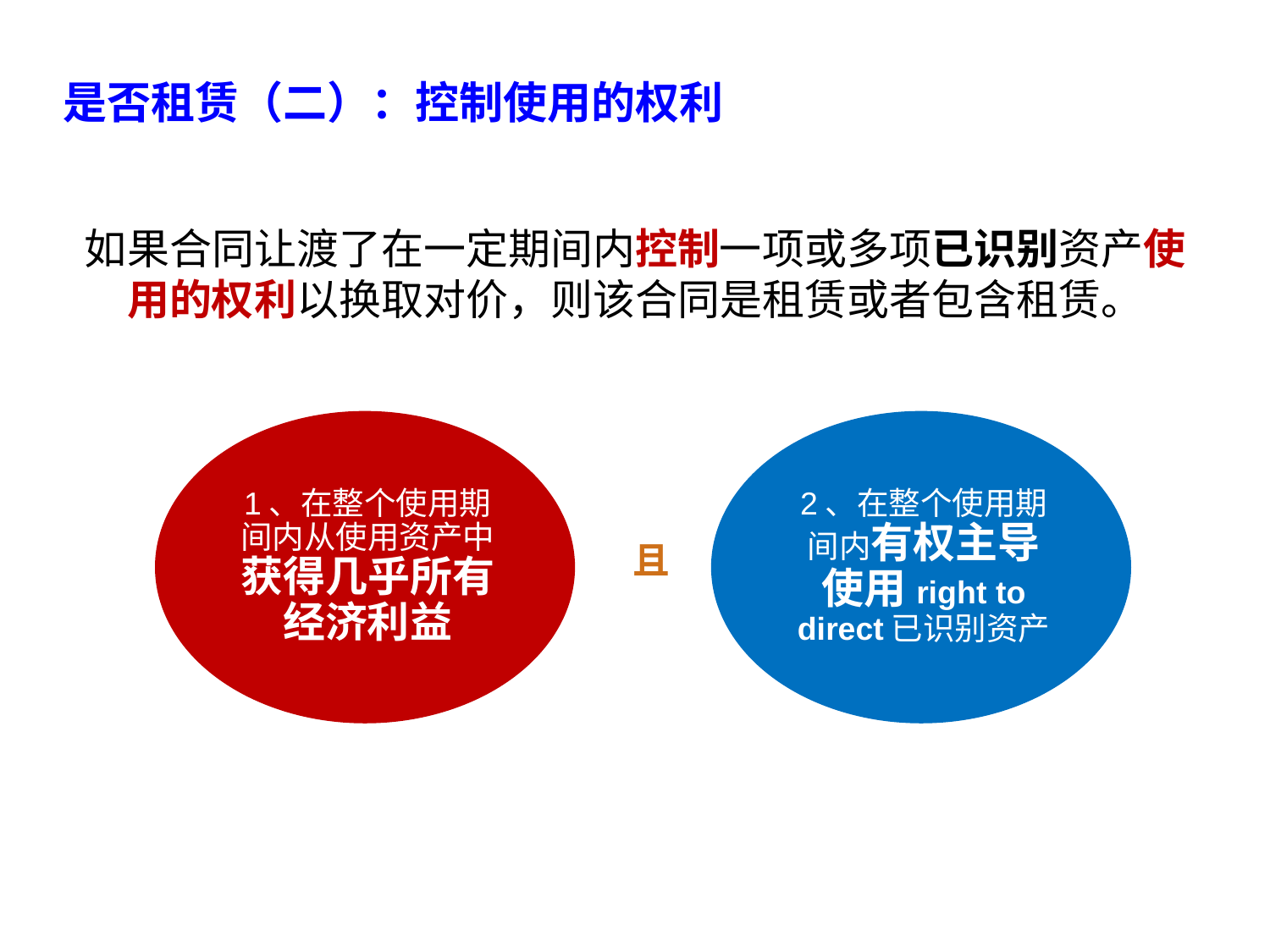

# 是否租赁（二）：控制使用的权利
如果合同让渡了在一定期间内控制一项或多项已识别资产使用的权利以换取对价，则该合同是租赁或者包含租赁。

2、在整个使用期间内有权主导使用right to direct已识别资产
1、在整个使用期间内从使用资产中获得几乎所有经济利益
且
16